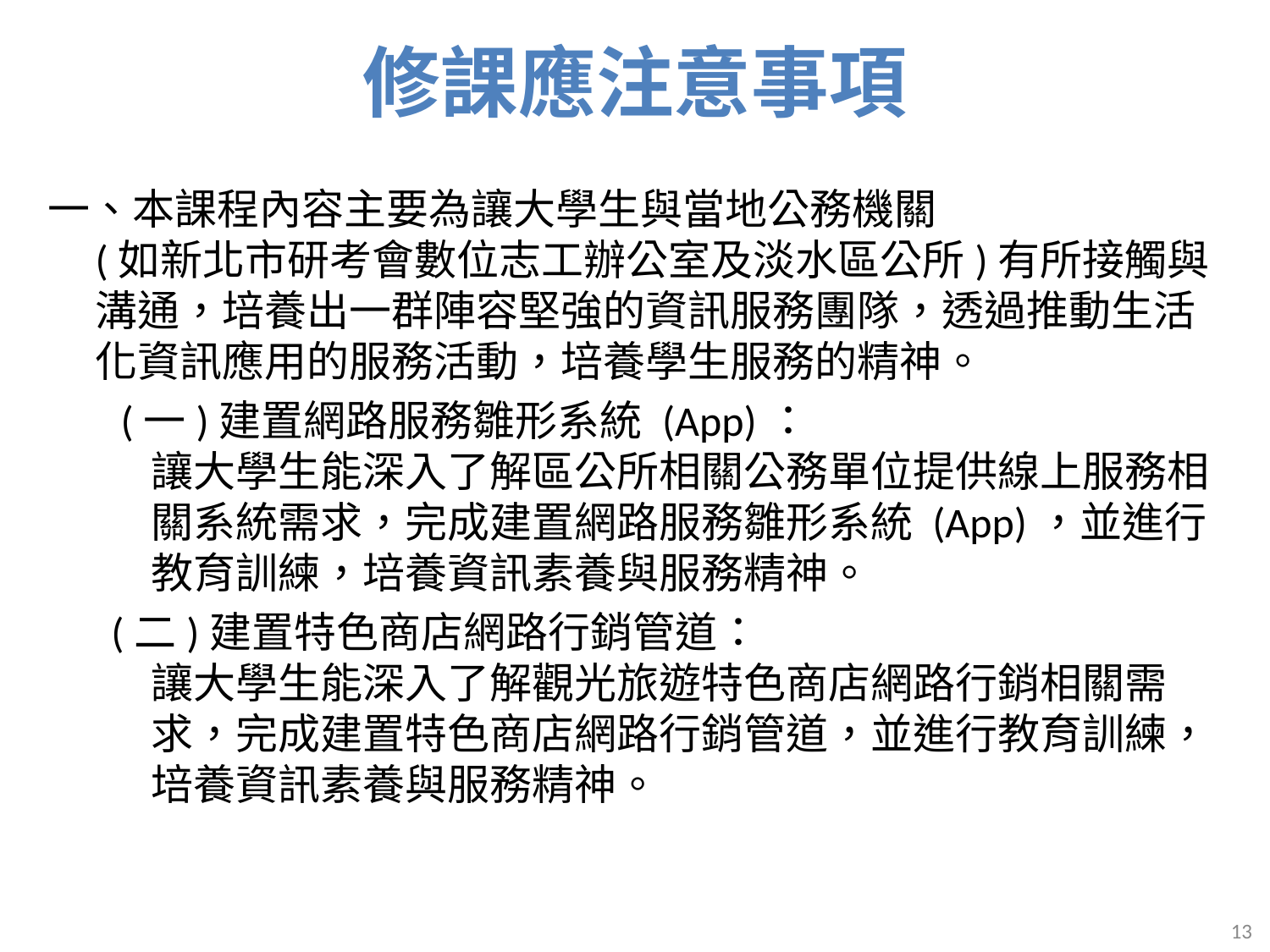

# 修課應注意事項
一、本課程內容主要為讓大學生與當地公務機關
(如新北市研考會數位志工辦公室及淡水區公所)有所接觸與溝通，培養出一群陣容堅強的資訊服務團隊，透過推動生活化資訊應用的服務活動，培養學生服務的精神。
 (一)建置網路服務雛形系統 (App)：
讓大學生能深入了解區公所相關公務單位提供線上服務相關系統需求，完成建置網路服務雛形系統 (App)，並進行教育訓練，培養資訊素養與服務精神。
(二)建置特色商店網路行銷管道：
讓大學生能深入了解觀光旅遊特色商店網路行銷相關需求，完成建置特色商店網路行銷管道，並進行教育訓練，培養資訊素養與服務精神。

13